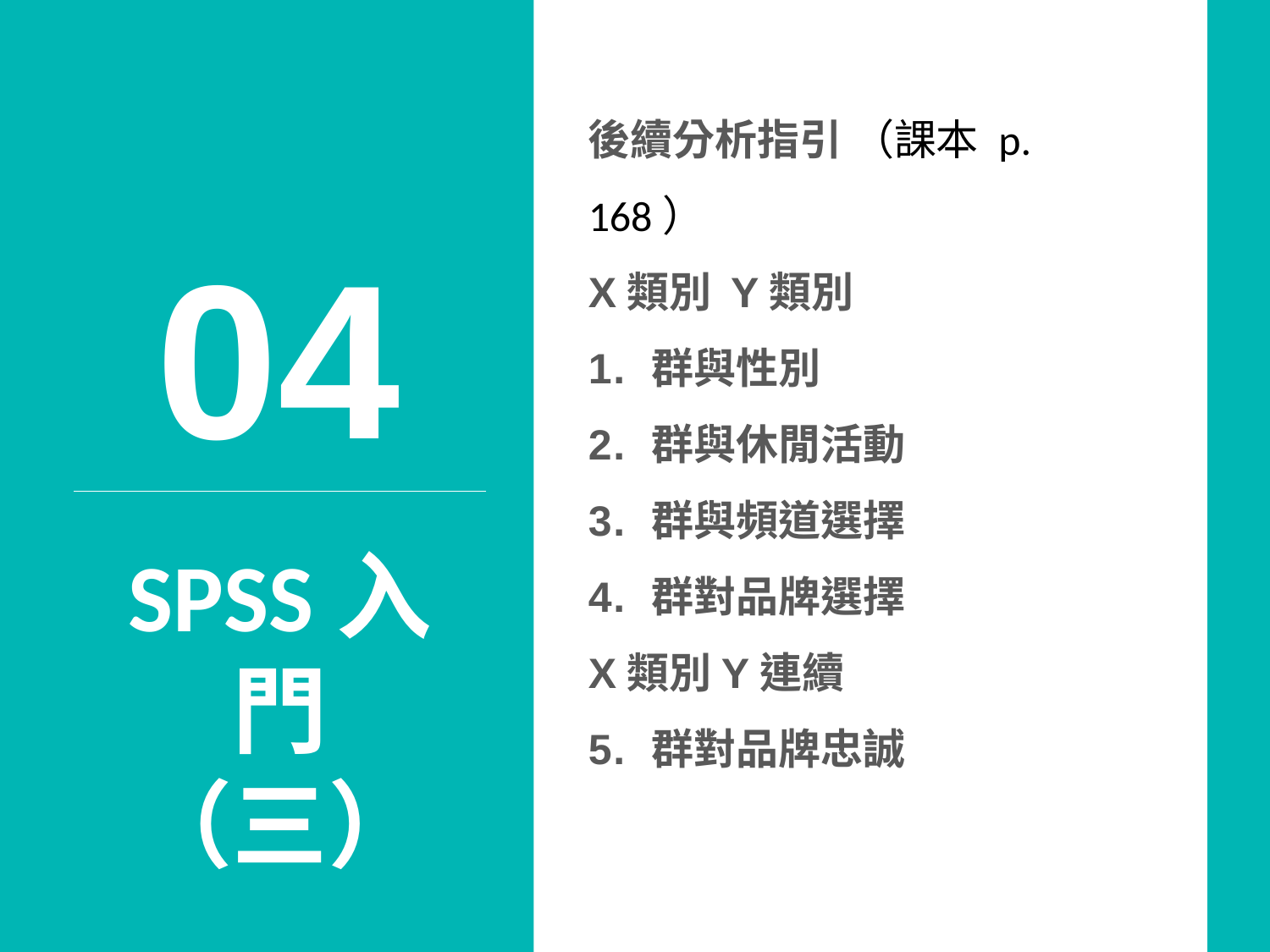

後續分析指引 （課本 p. 168）
X類別 Y類別
群與性別
群與休閒活動
群與頻道選擇
群對品牌選擇
X類別Y連續
群對品牌忠誠

04
SPSS入門
（三）